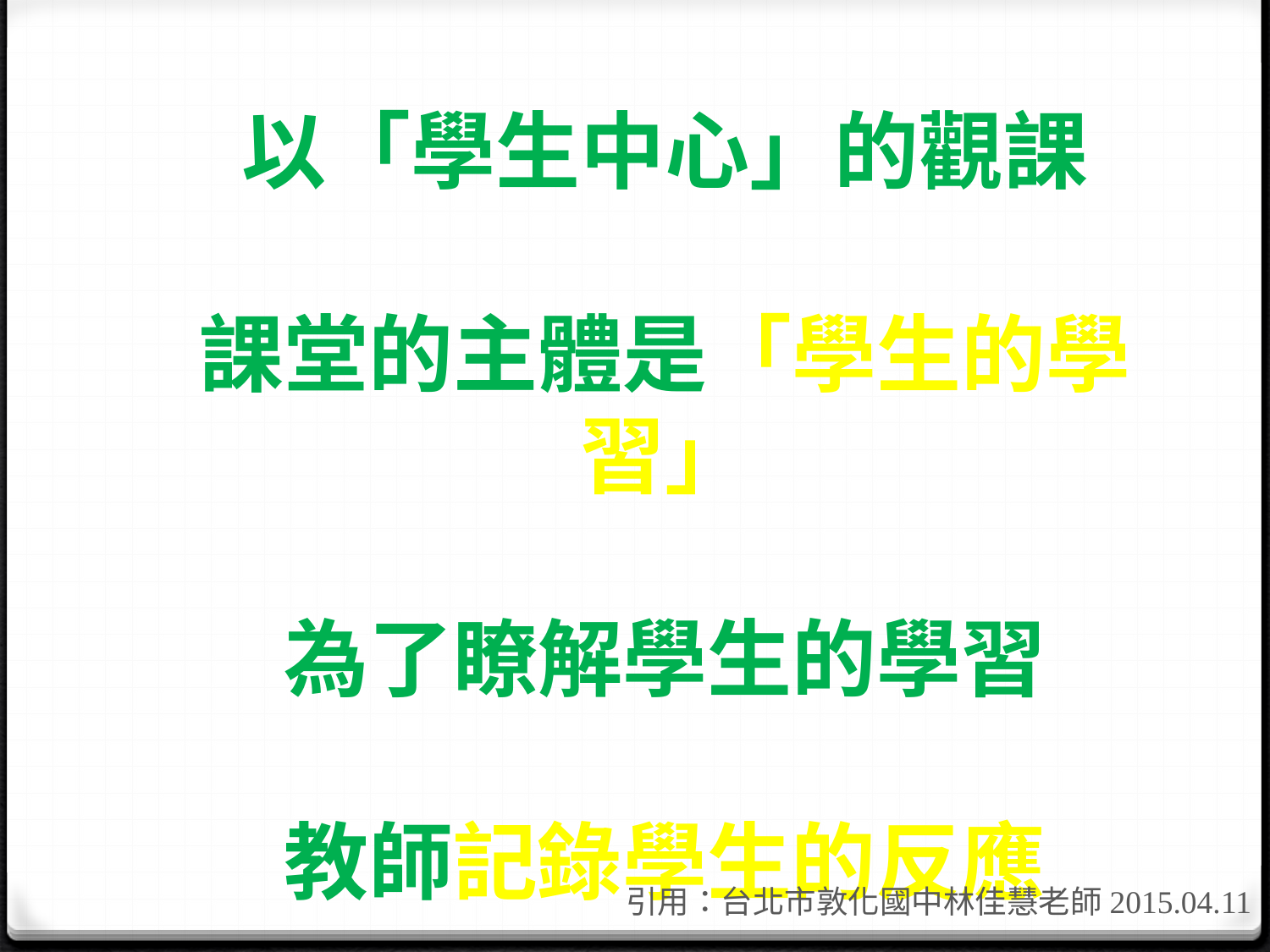

以「學生中心」的觀課

課堂的主體是「學生的學習」

為了瞭解學生的學習

教師記錄學生的反應
引用：台北市敦化國中林佳慧老師2015.04.11